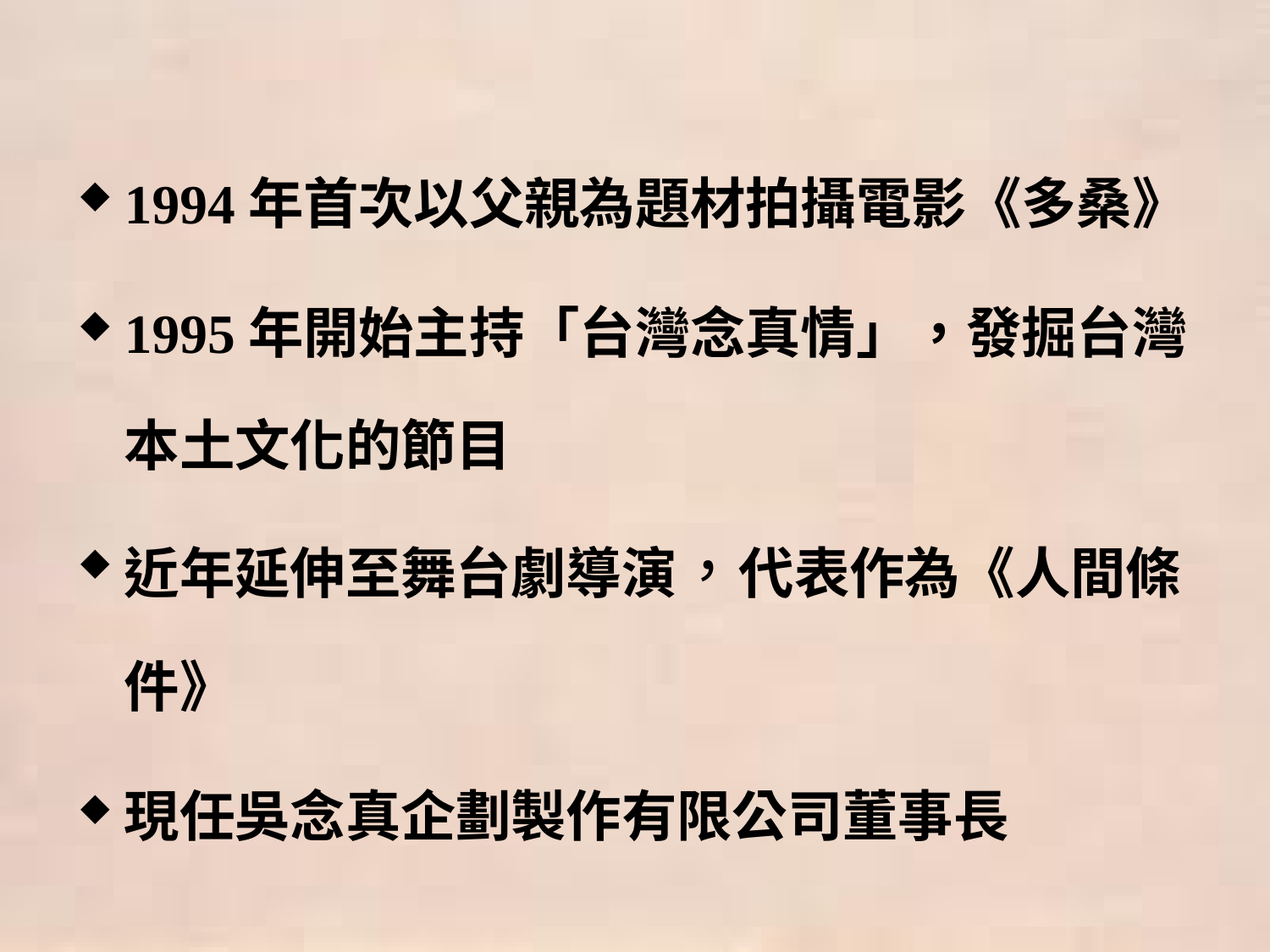

1994年首次以父親為題材拍攝電影《多桑》
1995年開始主持「台灣念真情」，發掘台灣本土文化的節目
近年延伸至舞台劇導演，代表作為《人間條件》
現任吳念真企劃製作有限公司董事長